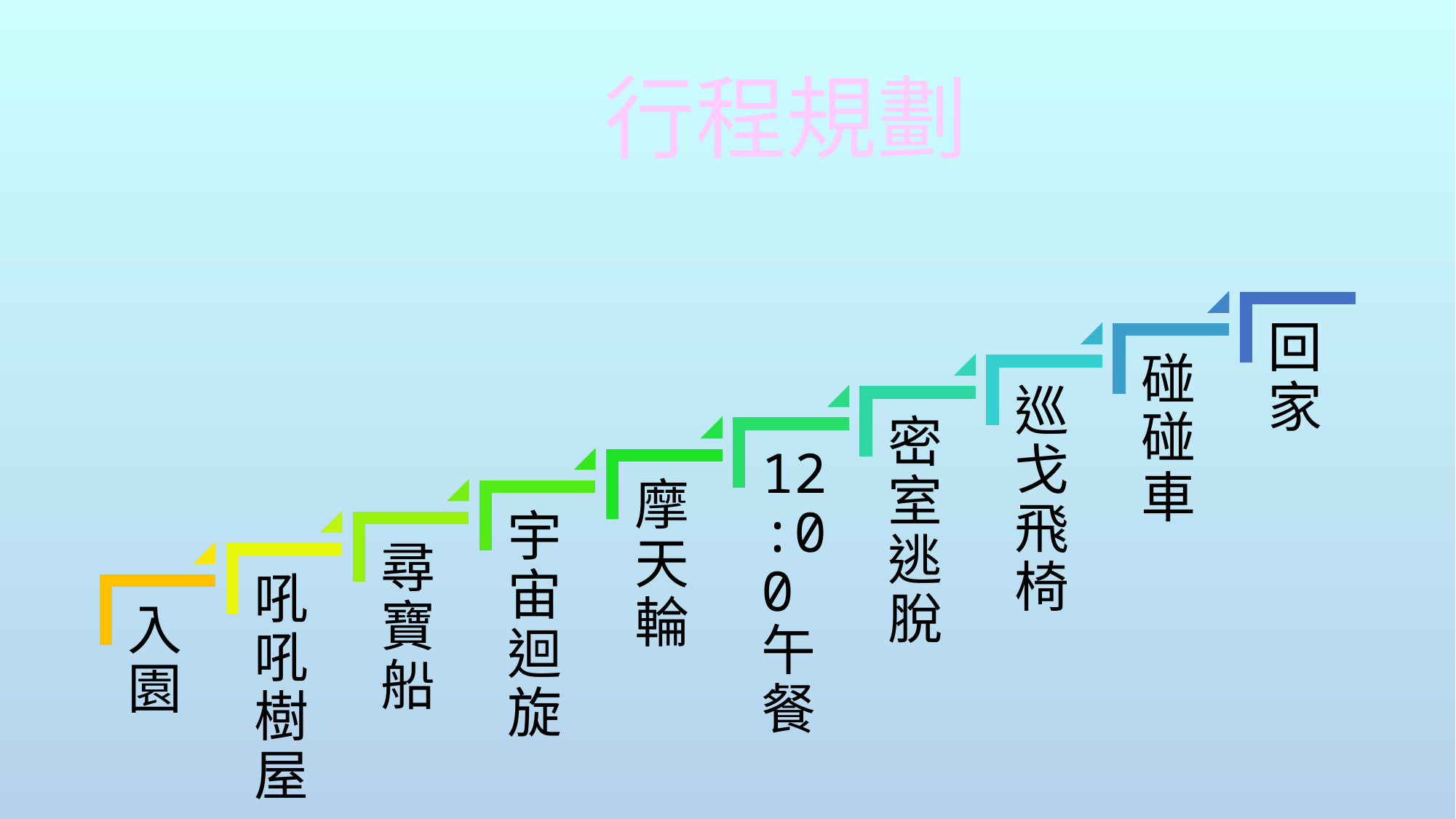

# 行程規劃
入園
吼吼樹屋
尋寶船
宇宙迴旋
摩天輪
12:00午餐
密室逃脫
巡戈飛椅
碰碰車
回家